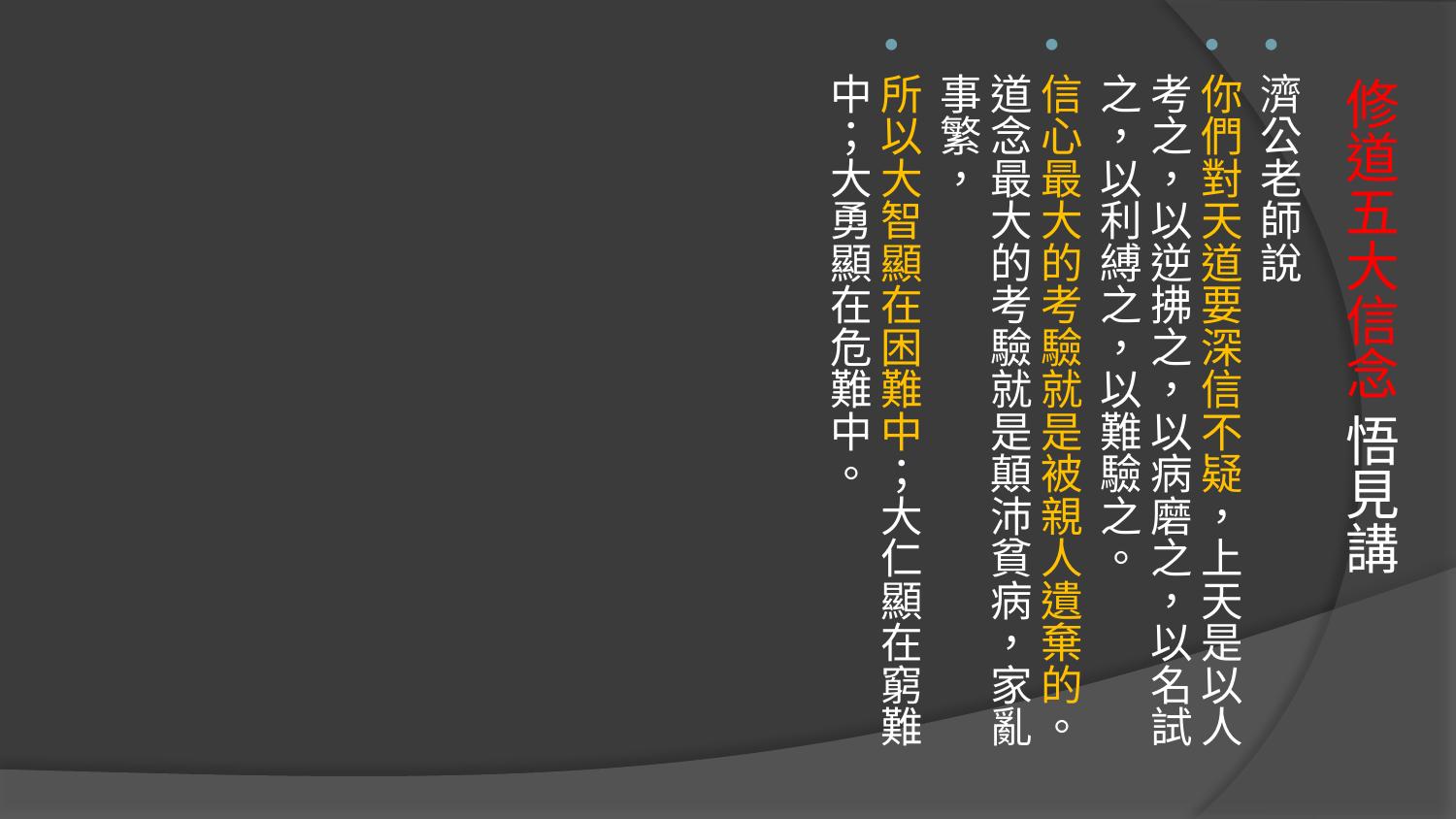

濟公老師說
你們對天道要深信不疑，上天是以人考之，以逆拂之，以病磨之，以名試之，以利縛之，以難驗之。
信心最大的考驗就是被親人遺棄的。道念最大的考驗就是顛沛貧病，家亂事繁，
所以大智顯在困難中；大仁顯在窮難中；大勇顯在危難中。

# 修道五大信念 悟見講